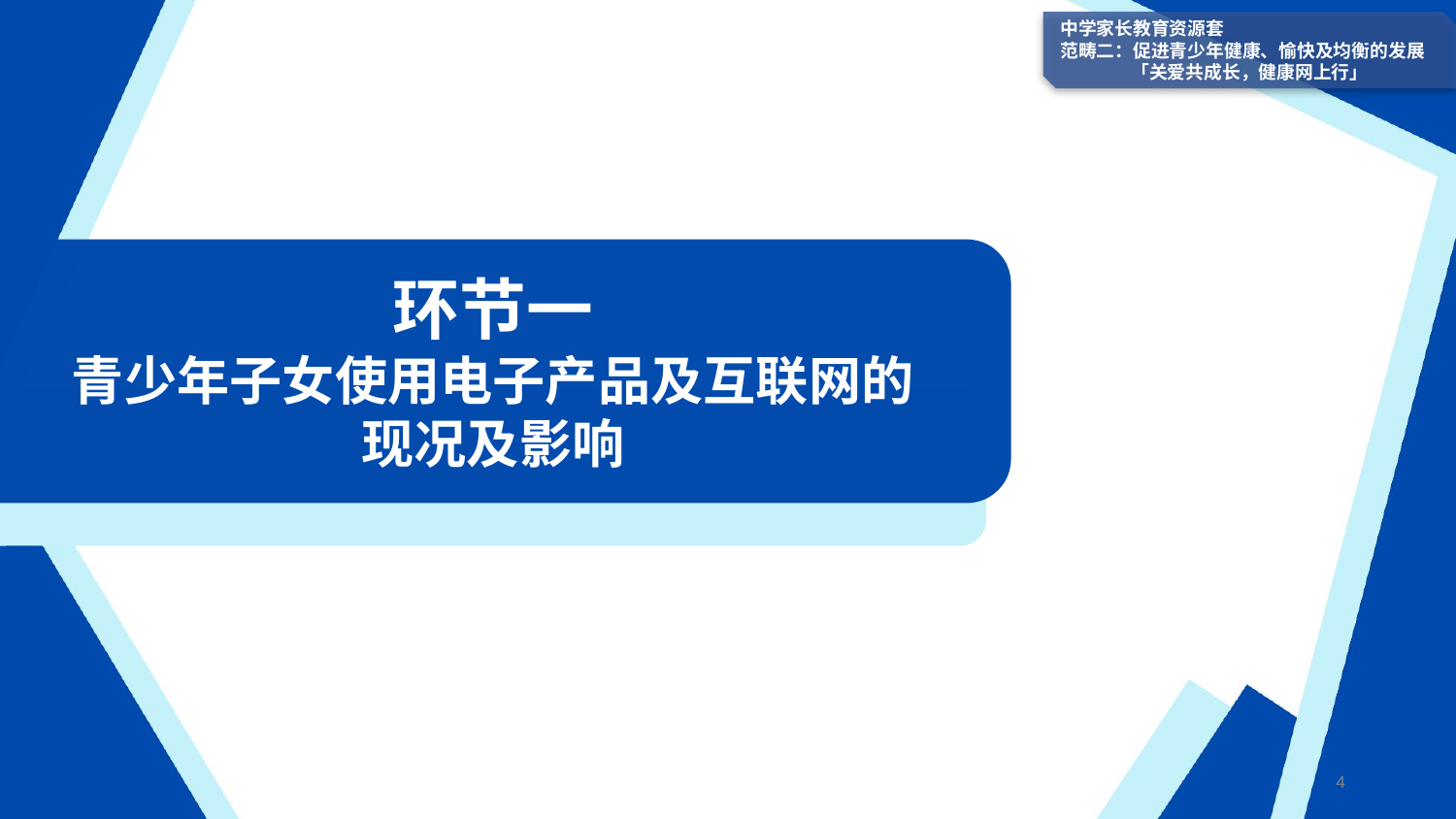

中学家长教育资源套
范畴二：促进青少年健康、愉快及均衡的发展
「关爱共成长，健康网上行」
环节一
青少年子女使用电子产品及互联网的
现况及影响
4